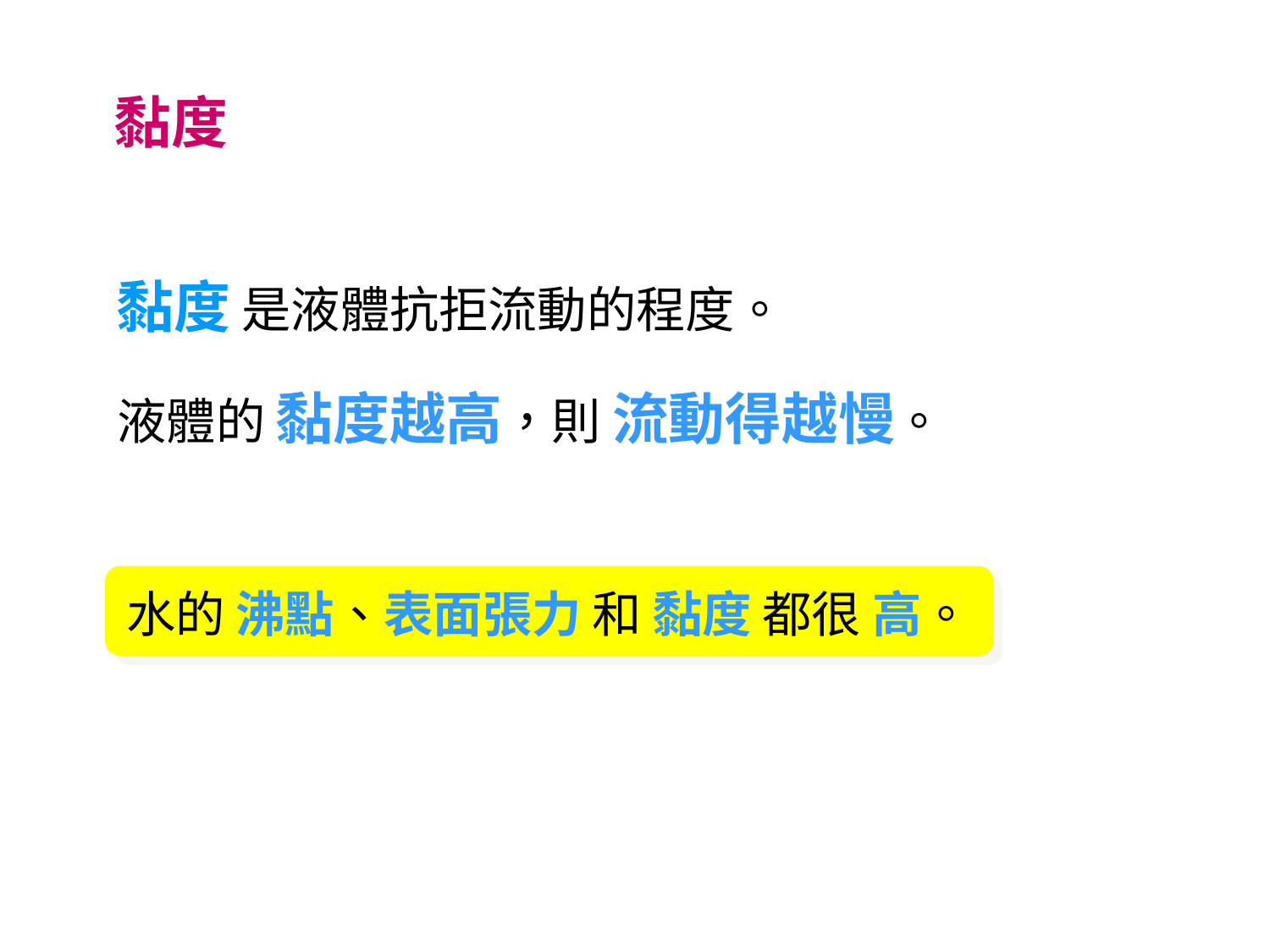

黏度
黏度 是液體抗拒流動的程度。
液體的 黏度越高，則 流動得越慢。

水的 沸點、表面張力 和 黏度 都很 高。